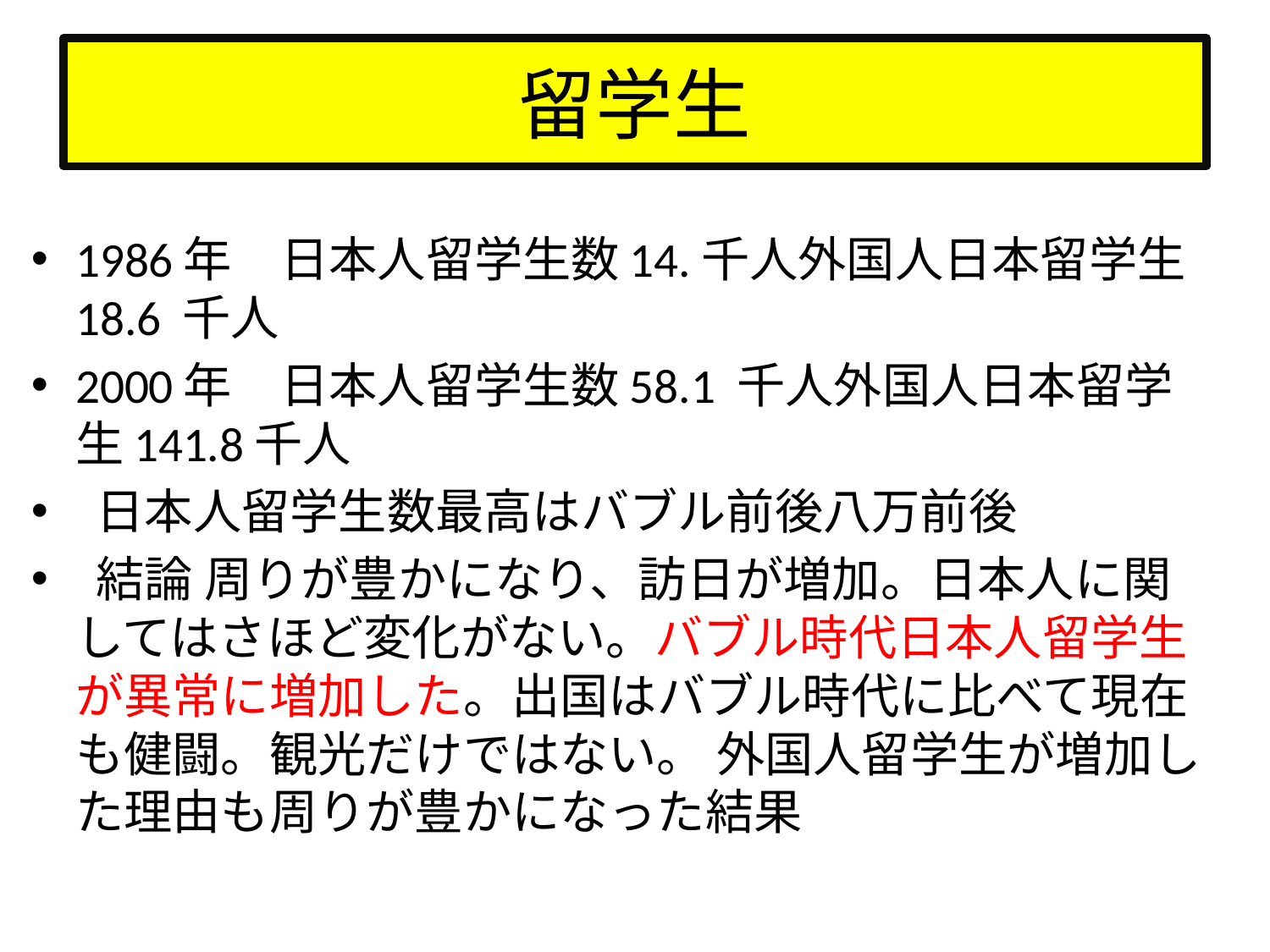

# 留学生
1986年　日本人留学生数14.千人外国人日本留学生18.6 千人
2000年　日本人留学生数58.1 千人外国人日本留学生141.8千人
 日本人留学生数最高はバブル前後八万前後
 結論 周りが豊かになり、訪日が増加。日本人に関してはさほど変化がない。バブル時代日本人留学生が異常に増加した。出国はバブル時代に比べて現在も健闘。観光だけではない。 外国人留学生が増加した理由も周りが豊かになった結果